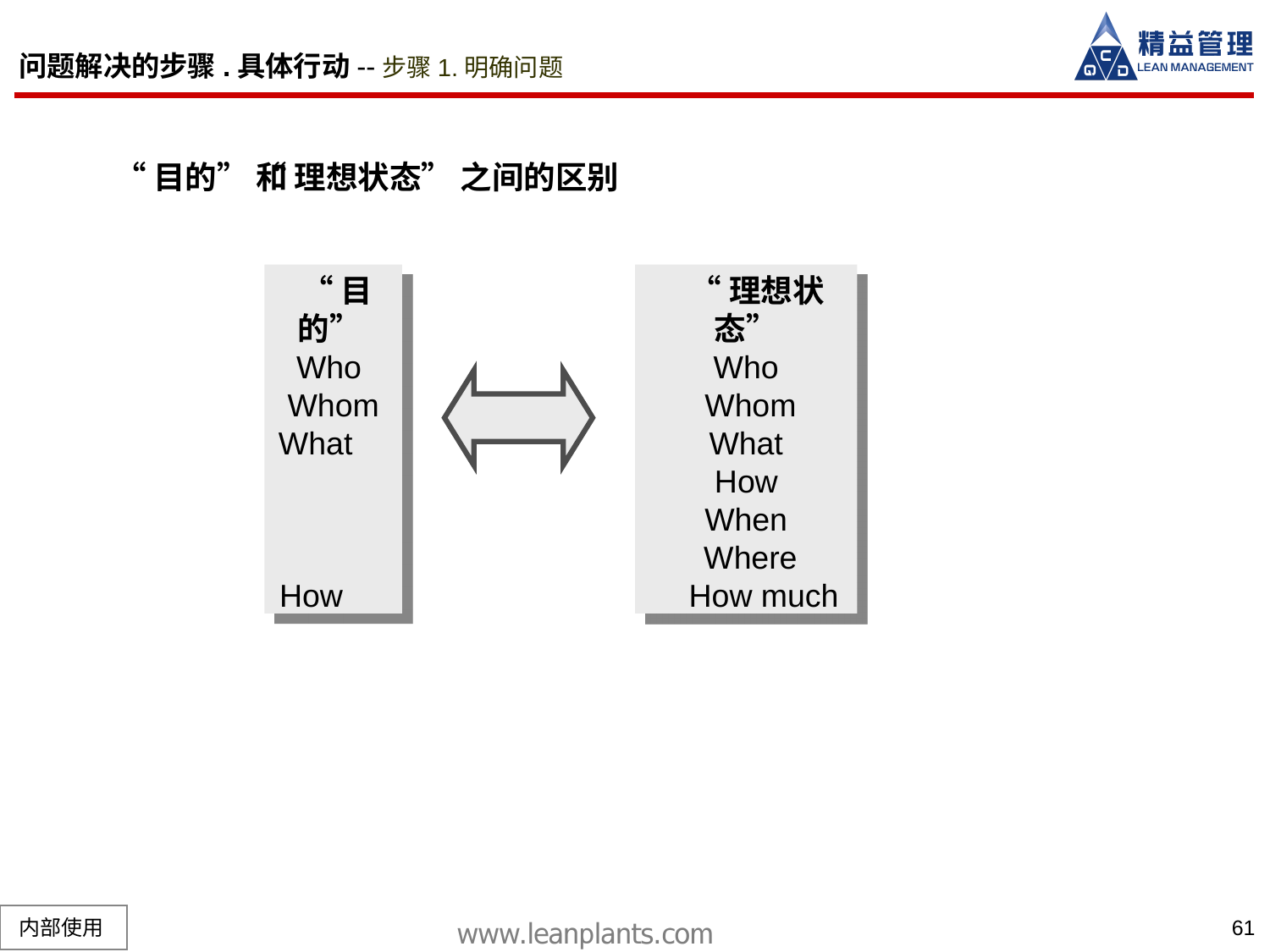

问题解决的步骤.具体行动--步骤1.明确问题
“目的” 和
“理想状态” 之间的区别
 “目的”
Who  Whom
What
How

   “理想状态”
Who
 Whom
What
How
When
 Where
    How much

内部使用